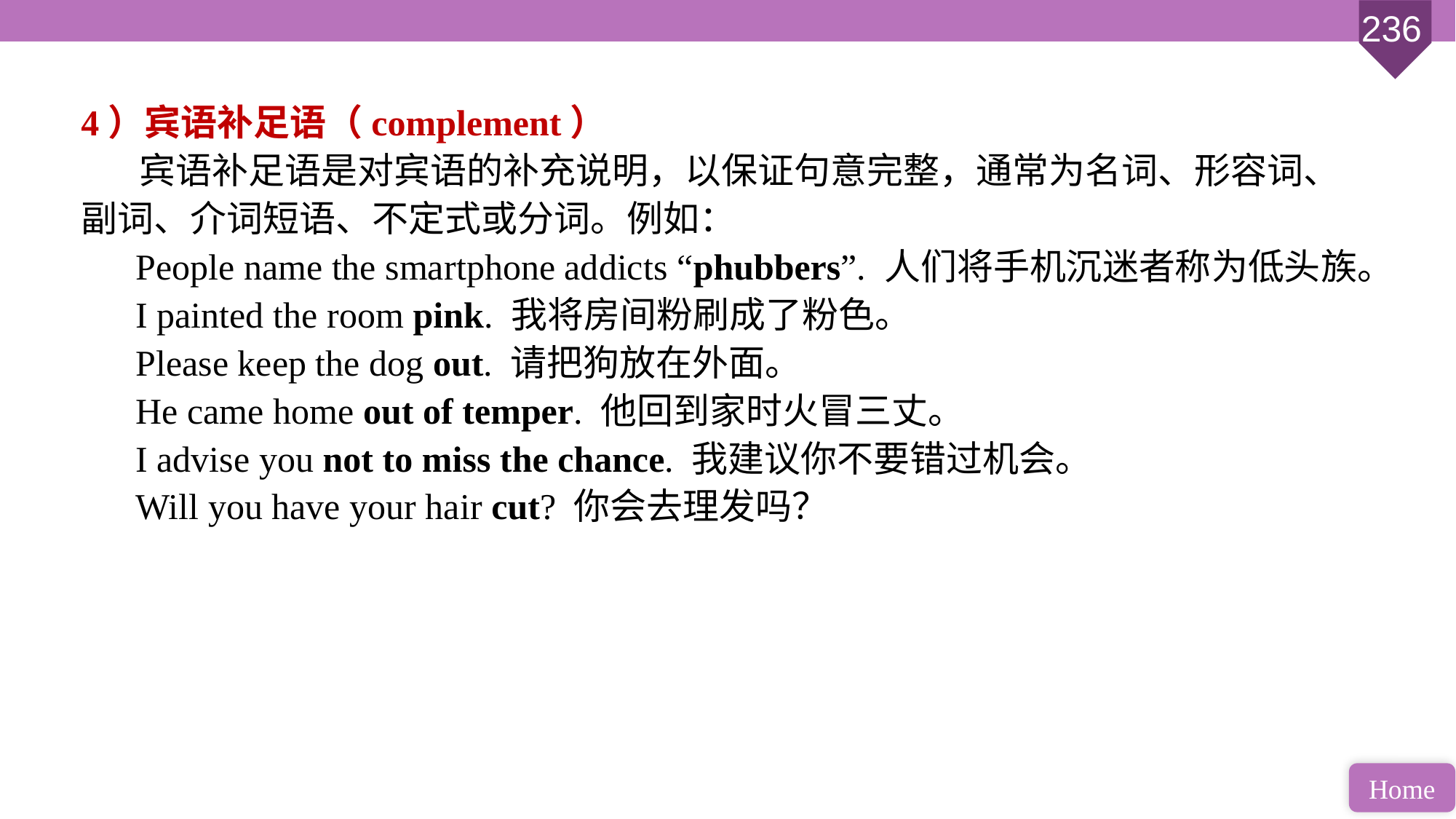

4）宾语补足语（complement）
      宾语补足语是对宾语的补充说明，以保证句意完整，通常为名词、形容词、副词、介词短语、不定式或分词。例如：
      People name the smartphone addicts “phubbers”. 人们将手机沉迷者称为低头族。
      I painted the room pink. 我将房间粉刷成了粉色。
      Please keep the dog out. 请把狗放在外面。
      He came home out of temper. 他回到家时火冒三丈。
      I advise you not to miss the chance. 我建议你不要错过机会。
      Will you have your hair cut? 你会去理发吗？